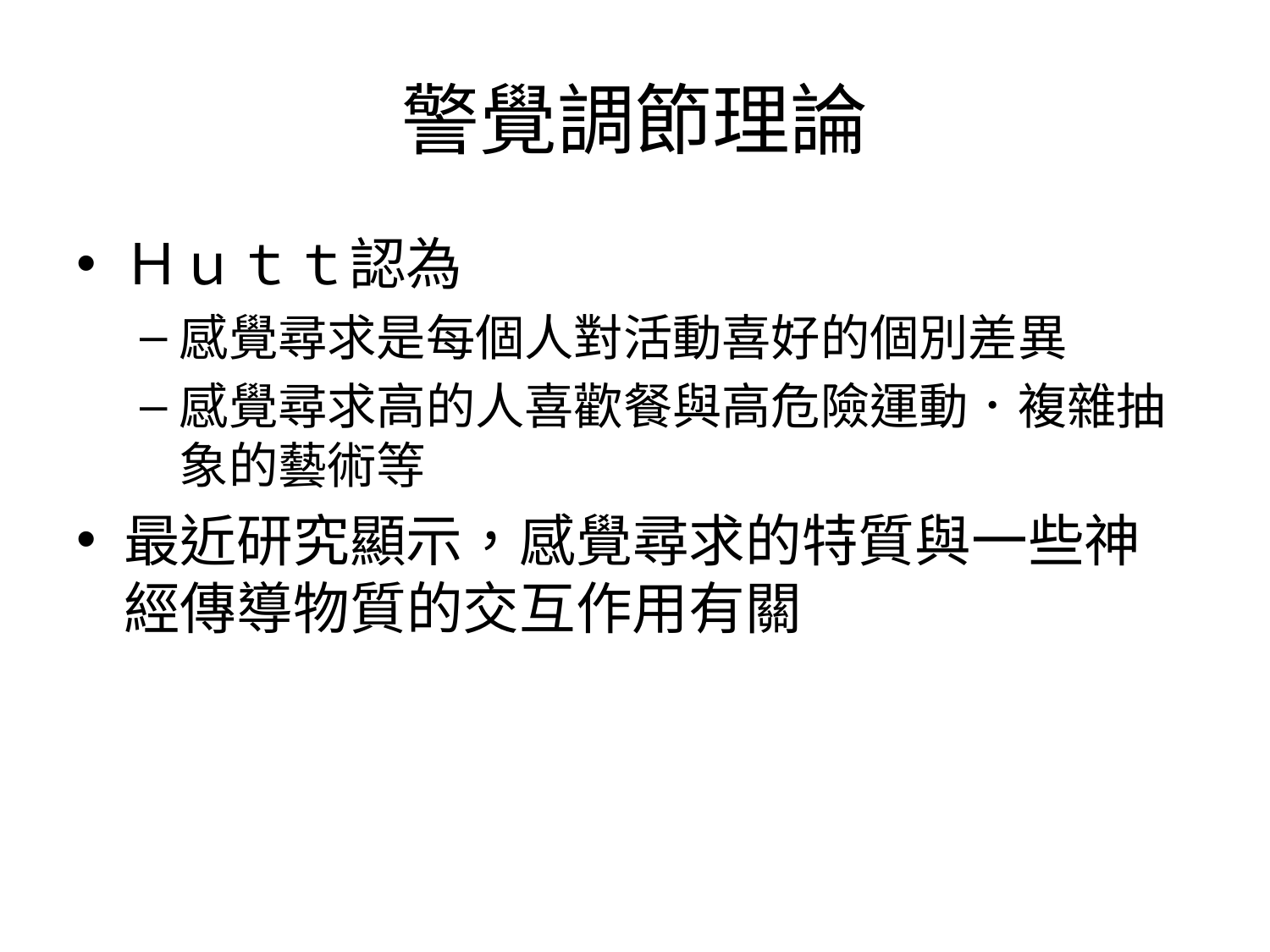

# 警覺調節理論
Ｈｕｔｔ認為
感覺尋求是每個人對活動喜好的個別差異
感覺尋求高的人喜歡餐與高危險運動．複雜抽象的藝術等
最近研究顯示，感覺尋求的特質與一些神經傳導物質的交互作用有關